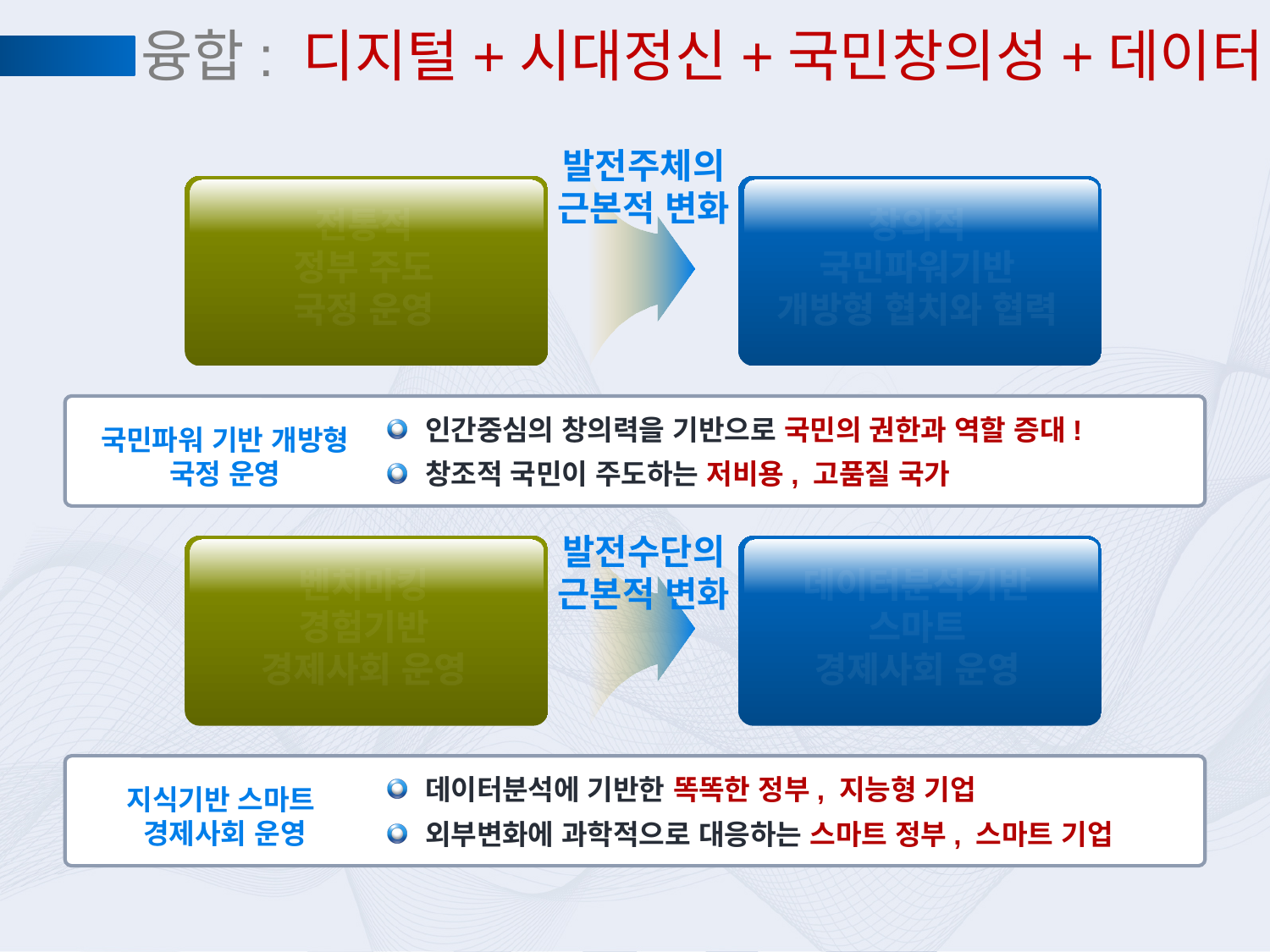

# 융합: 디지털+시대정신+국민창의성+데이터
발전주체의
근본적 변화

전통적
정부 주도
국정 운영

창의적
국민파워기반
개방형 협치와 협력

인간중심의 창의력을 기반으로 국민의 권한과 역할 증대!
창조적 국민이 주도하는 저비용, 고품질 국가
국민파워 기반 개방형
국정 운영
발전수단의
근본적 변화

벤치마킹
경험기반
경제사회 운영

데이터분석기반
스마트
경제사회 운영

데이터분석에 기반한 똑똑한 정부, 지능형 기업
외부변화에 과학적으로 대응하는 스마트 정부, 스마트 기업
지식기반 스마트
경제사회 운영